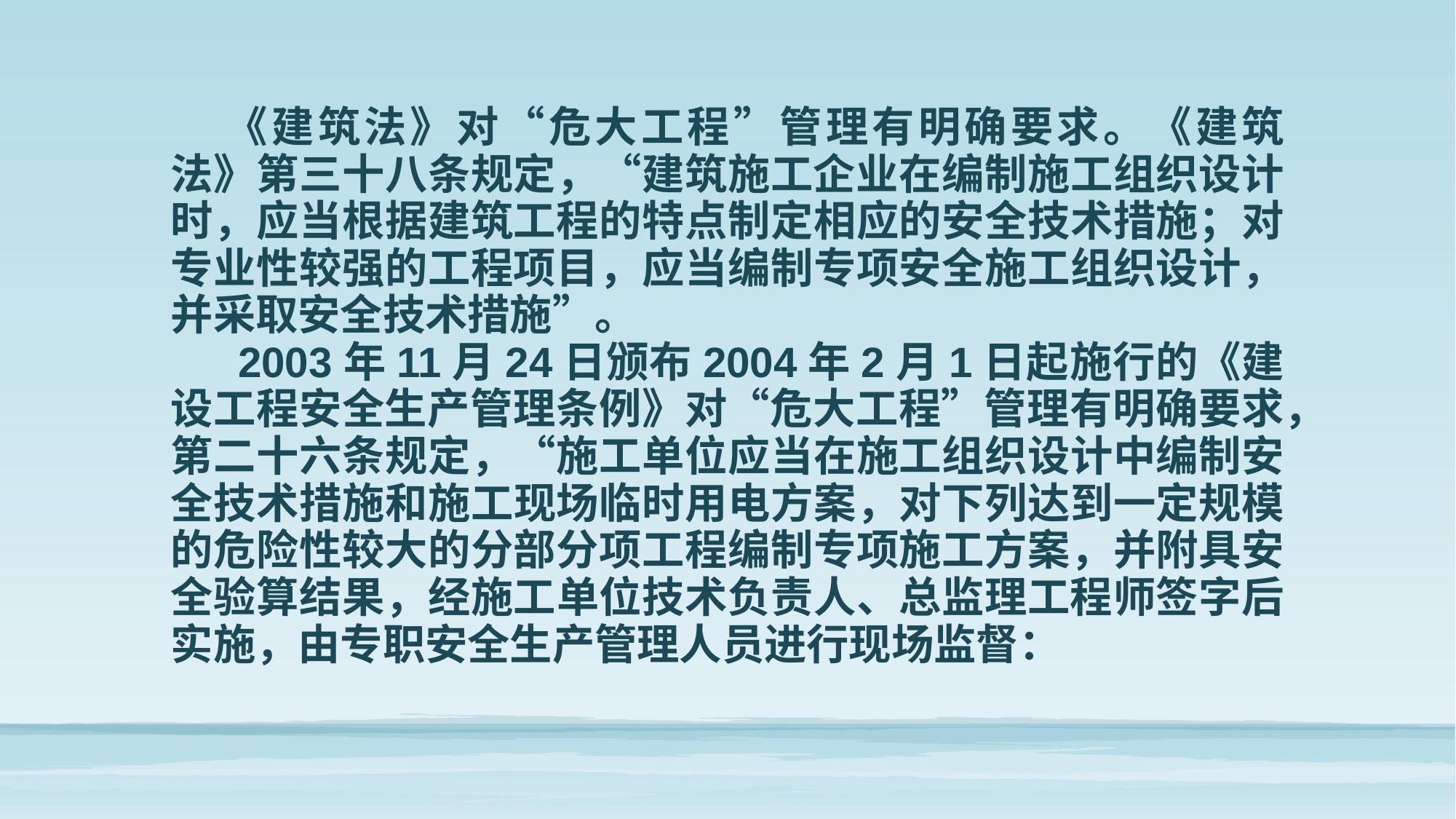

《建筑法》对“危大工程”管理有明确要求。《建筑法》第三十八条规定，“建筑施工企业在编制施工组织设计时，应当根据建筑工程的特点制定相应的安全技术措施；对专业性较强的工程项目，应当编制专项安全施工组织设计，并采取安全技术措施”。
 2003年11月24日颁布2004年2月1日起施行的《建设工程安全生产管理条例》对“危大工程”管理有明确要求，第二十六条规定，“施工单位应当在施工组织设计中编制安全技术措施和施工现场临时用电方案，对下列达到一定规模的危险性较大的分部分项工程编制专项施工方案，并附具安全验算结果，经施工单位技术负责人、总监理工程师签字后实施，由专职安全生产管理人员进行现场监督：